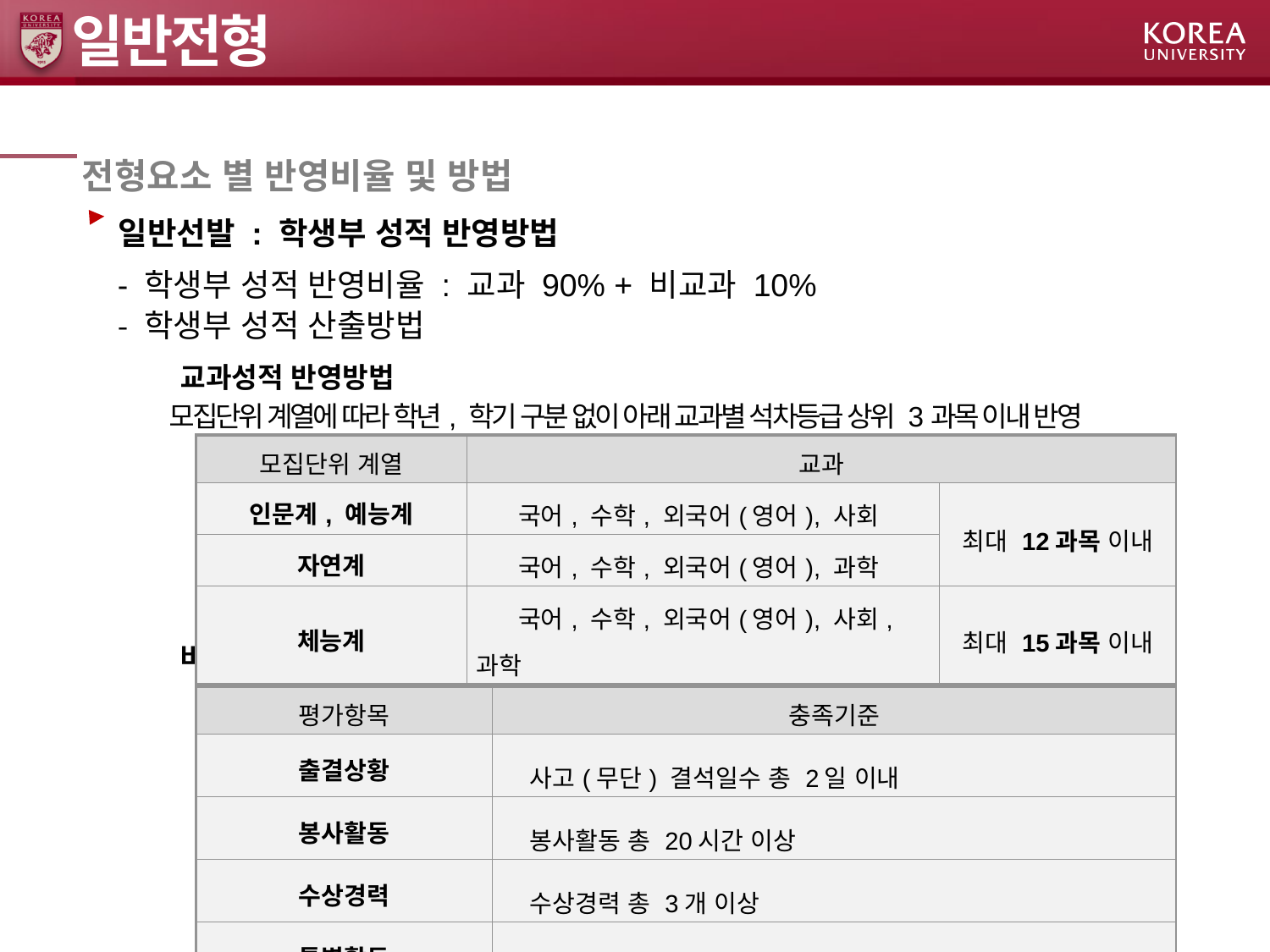

# 일반전형

전형요소 별 반영비율 및 방법

   일반선발 : 학생부 성적 반영방법

    - 학생부 성적 반영비율 : 교과 90% + 비교과 10%

    - 학생부 성적 산출방법

        • 교과성적 반영방법

               모집단위 계열에 따라 학년, 학기 구분 없이 아래 교과별 석차등급 상위 3과목 이내 반영

        • 비교과성적 평가방법

| 모집단위 계열 | 교과 |  |
| --- | --- | --- |
| 인문계, 예능계 | 국어, 수학, 외국어(영어), 사회 | 최대 12과목 이내 |
| 자연계 | 국어, 수학, 외국어(영어), 과학 |  |
| 체능계 | 국어, 수학, 외국어(영어), 사회, 과학 | 최대 15과목 이내 |
| 평가항목 | 충족기준 |
| --- | --- |
| 출결상황 | 사고(무단) 결석일수 총 2일 이내 |
| 봉사활동 | 봉사활동 총 20시간 이상 |
| 수상경력 | 수상경력 총 3개 이상 |
| 특별활동 | 전교 학생회, 학급, 동아리의 임원으로 1회 이상 활동 |